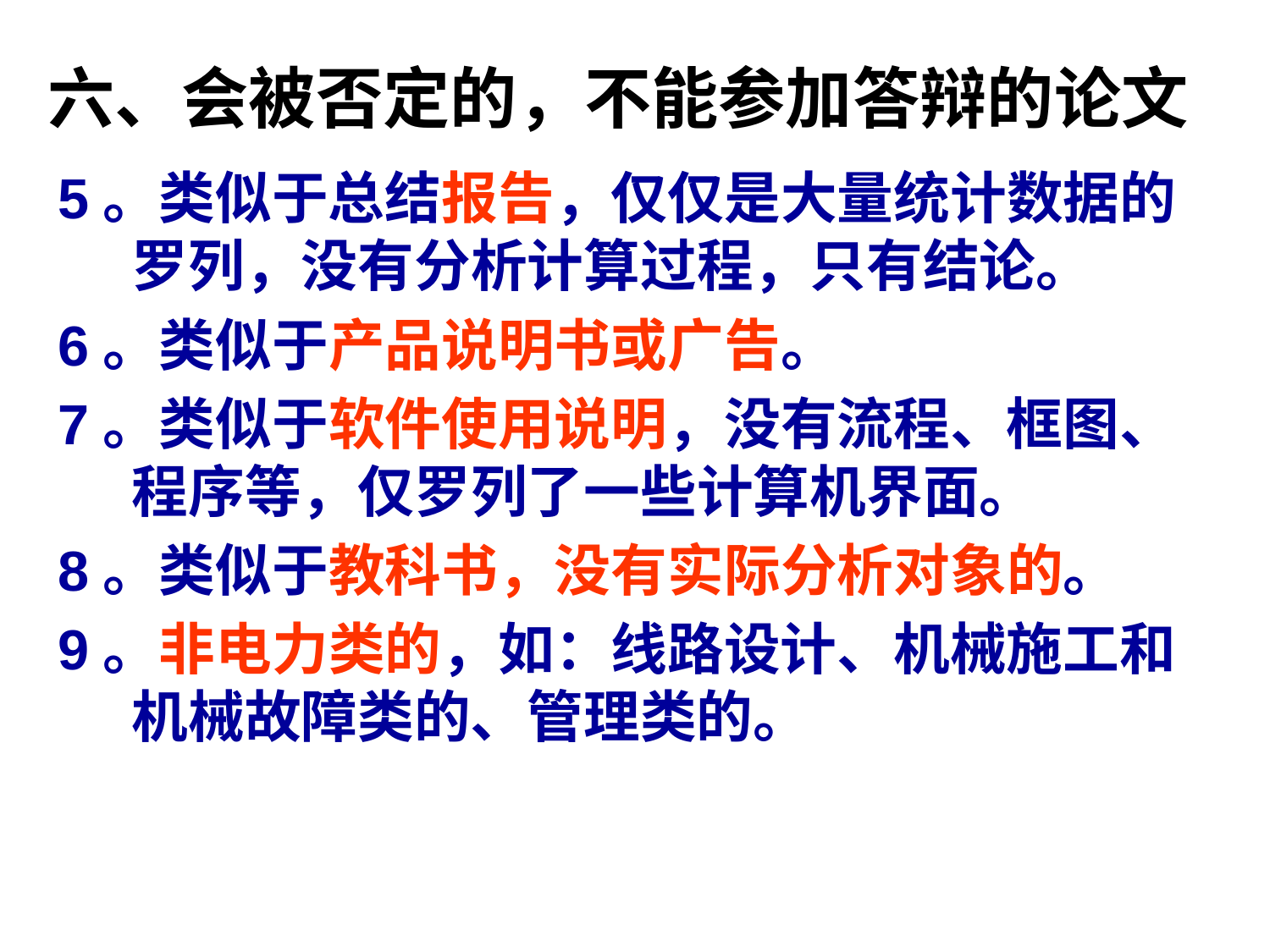

# 六、会被否定的，不能参加答辩的论文
5。类似于总结报告，仅仅是大量统计数据的罗列，没有分析计算过程，只有结论。
6。类似于产品说明书或广告。
7。类似于软件使用说明，没有流程、框图、程序等，仅罗列了一些计算机界面。
8。类似于教科书，没有实际分析对象的。
9。非电力类的，如：线路设计、机械施工和机械故障类的、管理类的。